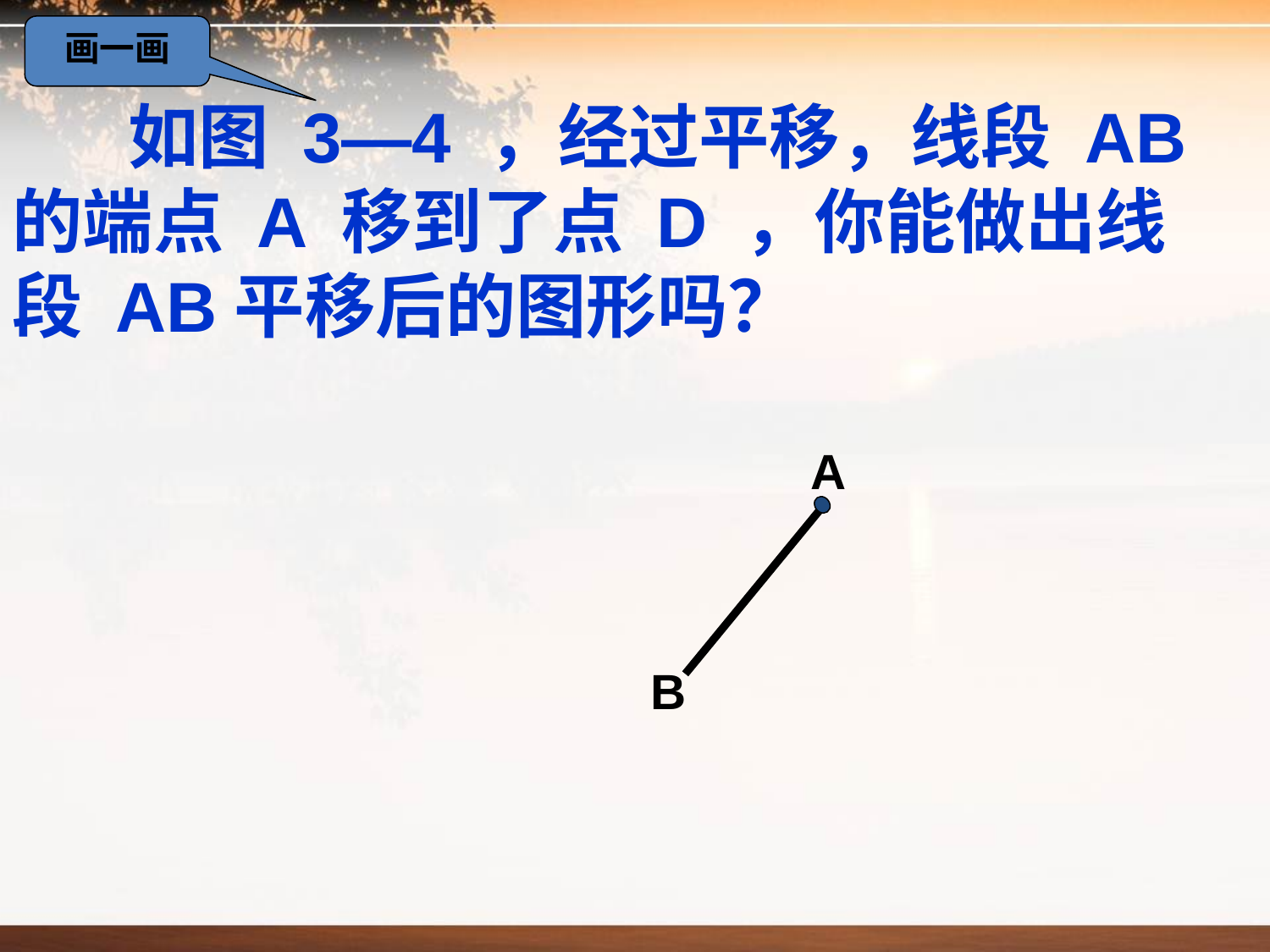

画一画
       如图 3—4 ，经过平移，线段 AB 的端点 A 移到了点 D ，你能做出线段 AB平移后的图形吗？

 A

 B

 D